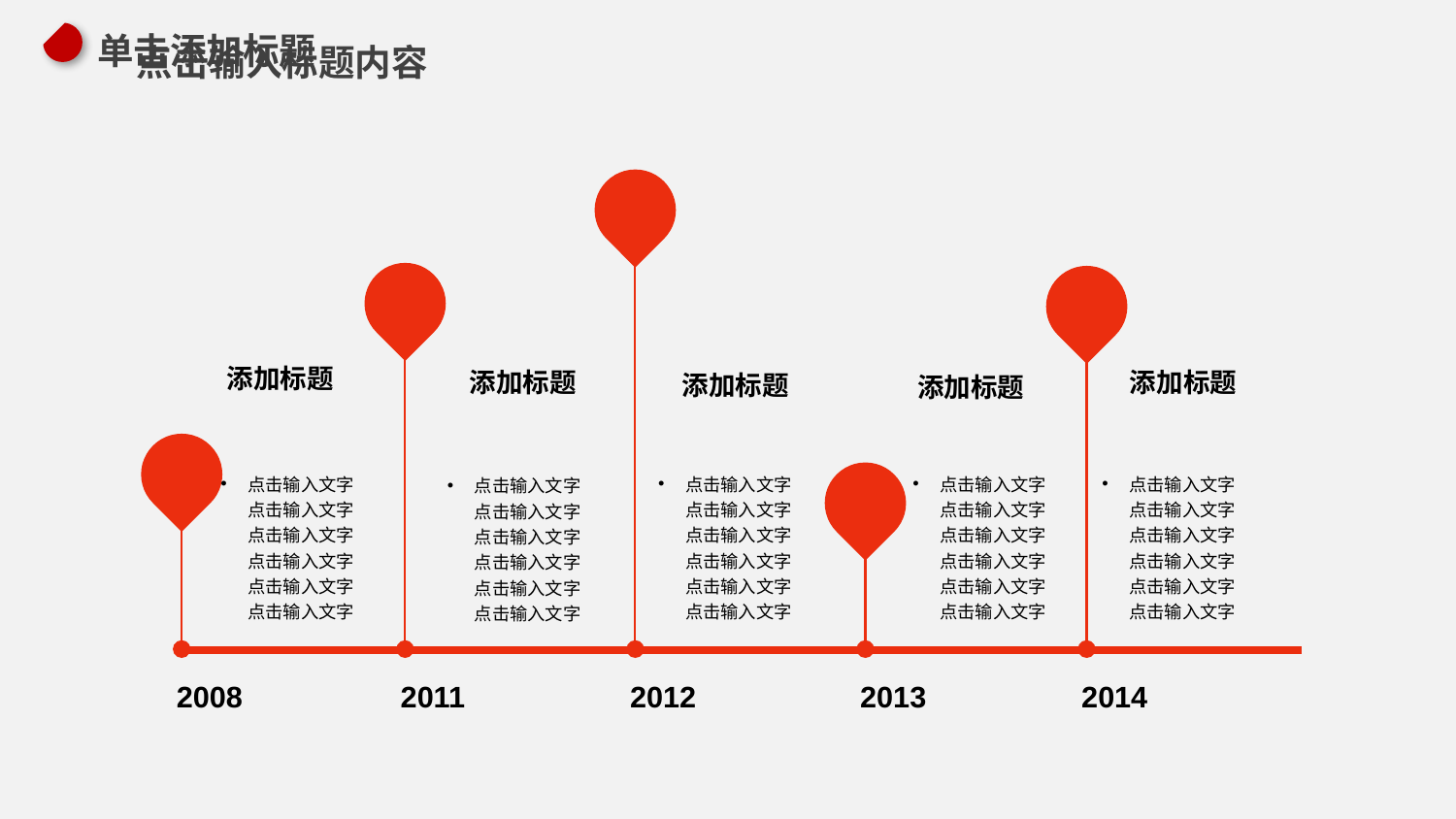

点击输入标题内容

添加标题
添加标题
添加标题
添加标题
添加标题

点击输入文字点击输入文字点击输入文字点击输入文字点击输入文字点击输入文字
点击输入文字点击输入文字点击输入文字点击输入文字点击输入文字点击输入文字
点击输入文字点击输入文字点击输入文字点击输入文字点击输入文字点击输入文字
点击输入文字点击输入文字点击输入文字点击输入文字点击输入文字点击输入文字
点击输入文字点击输入文字点击输入文字点击输入文字点击输入文字点击输入文字

2008
2011
2012
2013
2014